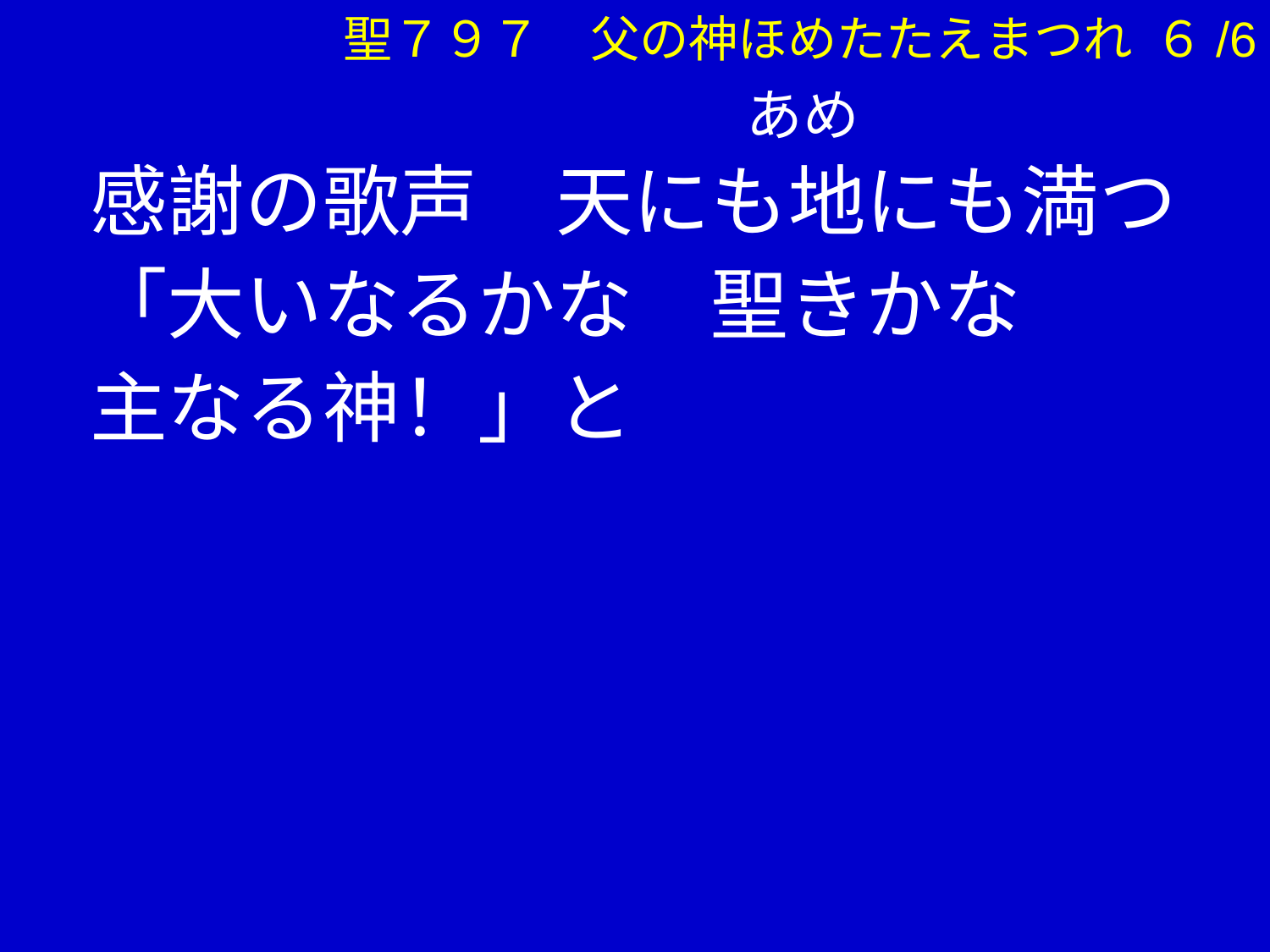

聖７９７　父の神ほめたたえまつれ  ６/6
　　　　　　　　　　　　　あめ
　感謝の歌声　天にも地にも満つ
　「大いなるかな　聖きかな
　主なる神！」と